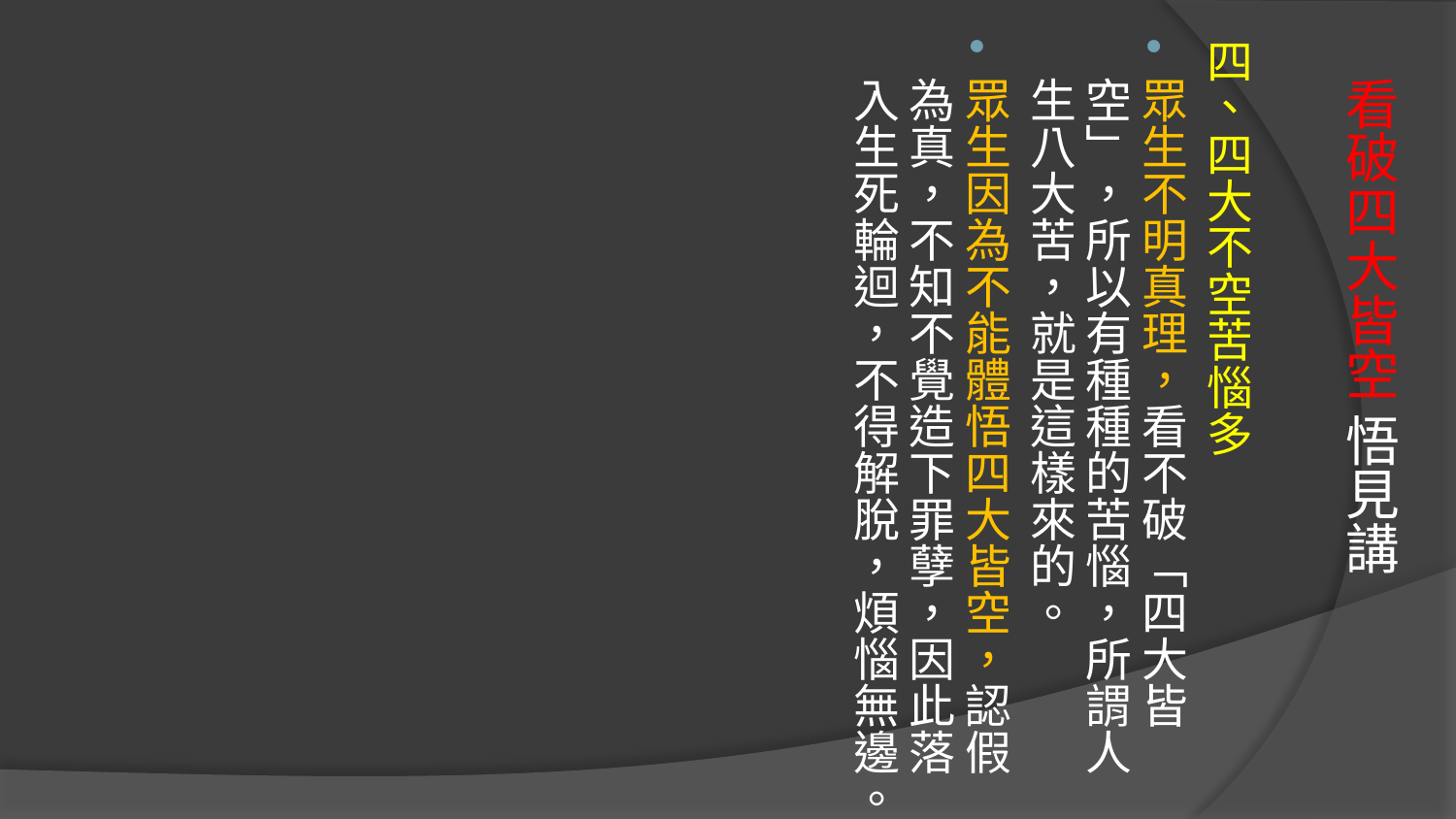

四、四大不空苦惱多
眾生不明真理，看不破「四大皆空」，所以有種種的苦惱，所謂人生八大苦，就是這樣來的。
眾生因為不能體悟四大皆空，認假為真，不知不覺造下罪孽，因此落入生死輪迴，不得解脫，煩惱無邊。

# 看破四大皆空 悟見講